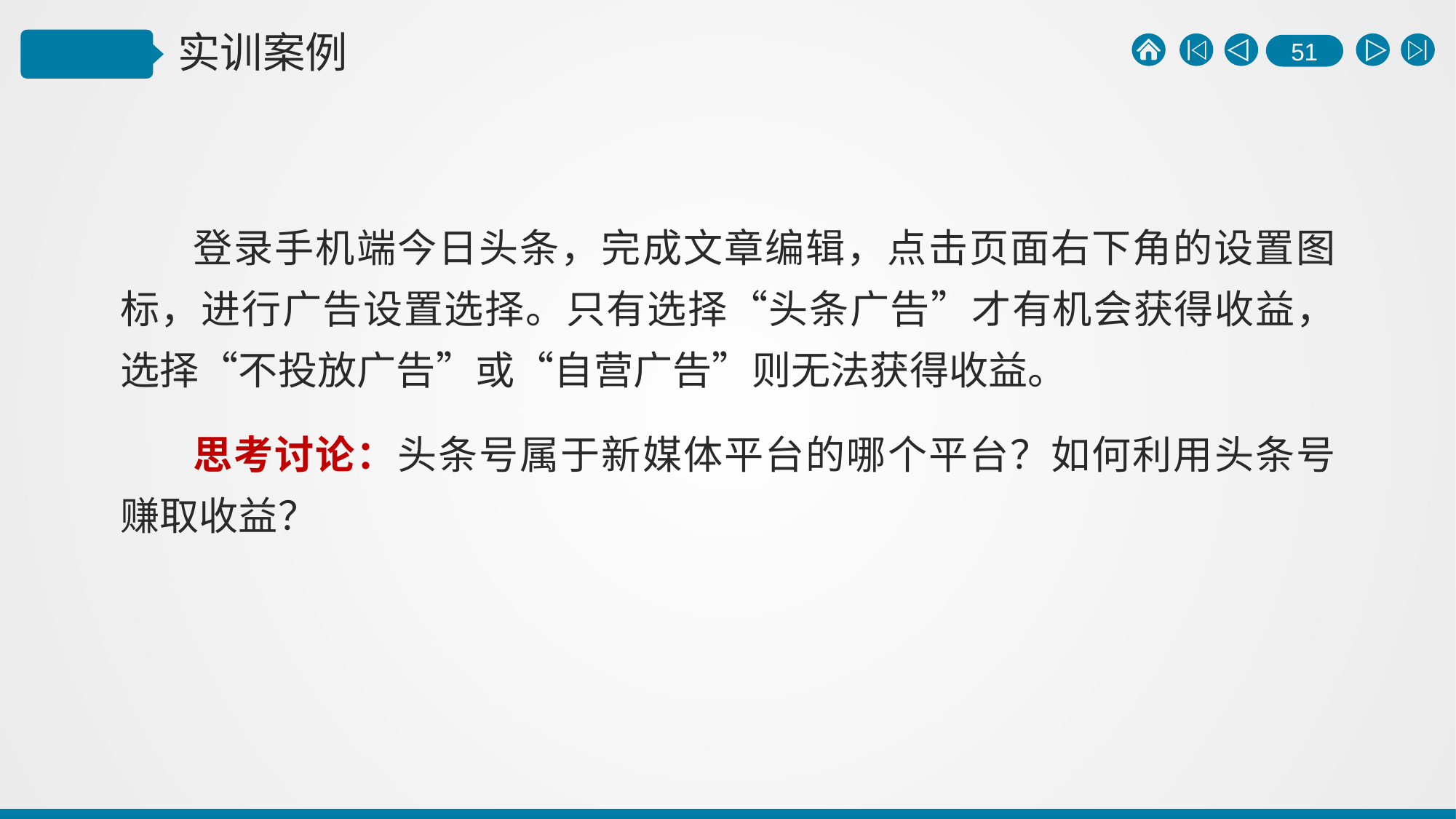

登录手机端今日头条，完成文章编辑，点击页面右下角的设置图标，进行广告设置选择。只有选择“头条广告”才有机会获得收益，选择“不投放广告”或“自营广告”则无法获得收益。
思考讨论：头条号属于新媒体平台的哪个平台？如何利用头条号赚取收益？